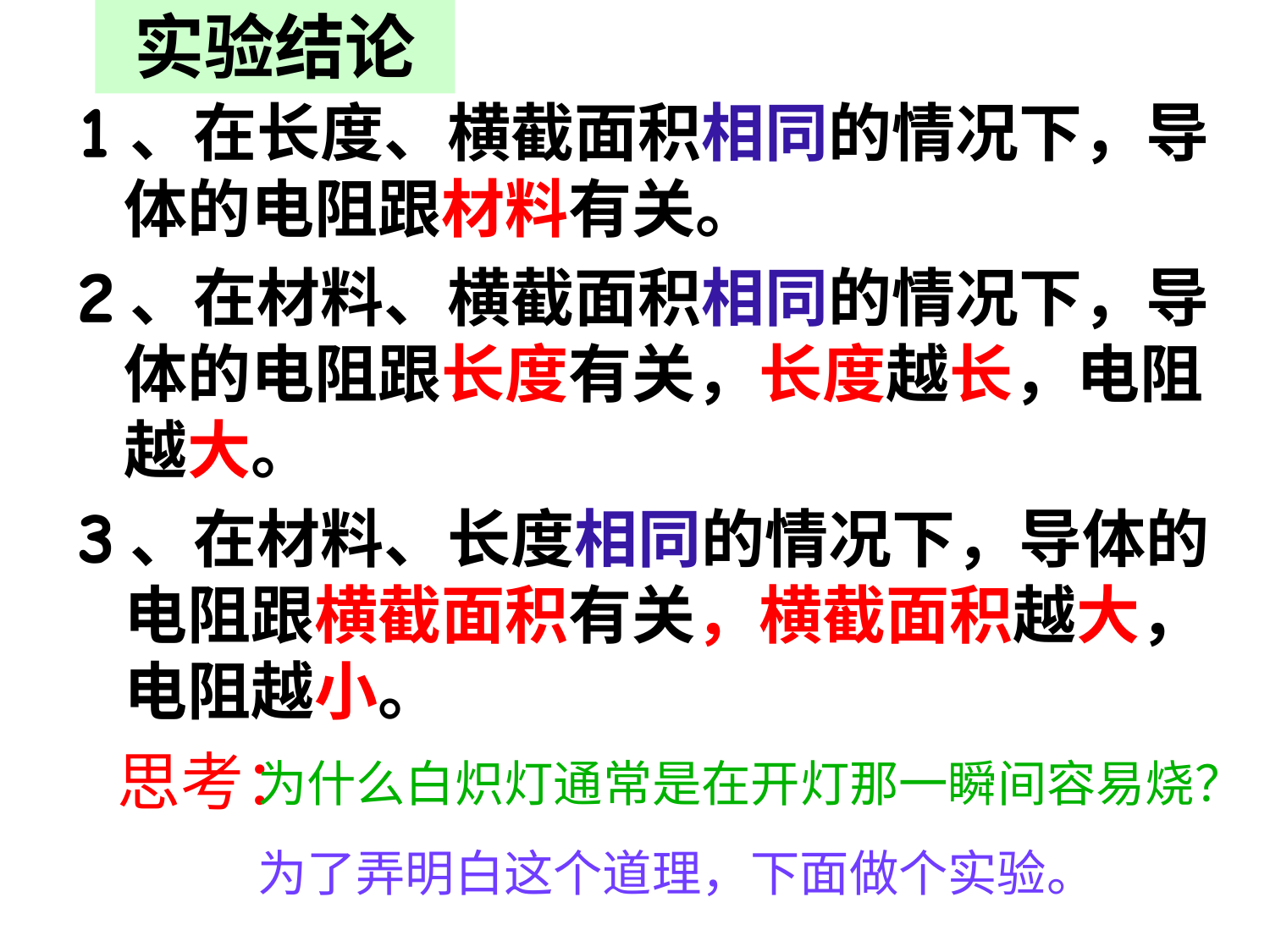

实验结论
1、在长度、横截面积相同的情况下，导体的电阻跟材料有关。
2、在材料、横截面积相同的情况下，导体的电阻跟长度有关，长度越长，电阻越大。
3、在材料、长度相同的情况下，导体的电阻跟横截面积有关，横截面积越大，电阻越小。

思考：
为什么白炽灯通常是在开灯那一瞬间容易烧？

为了弄明白这个道理，下面做个实验。